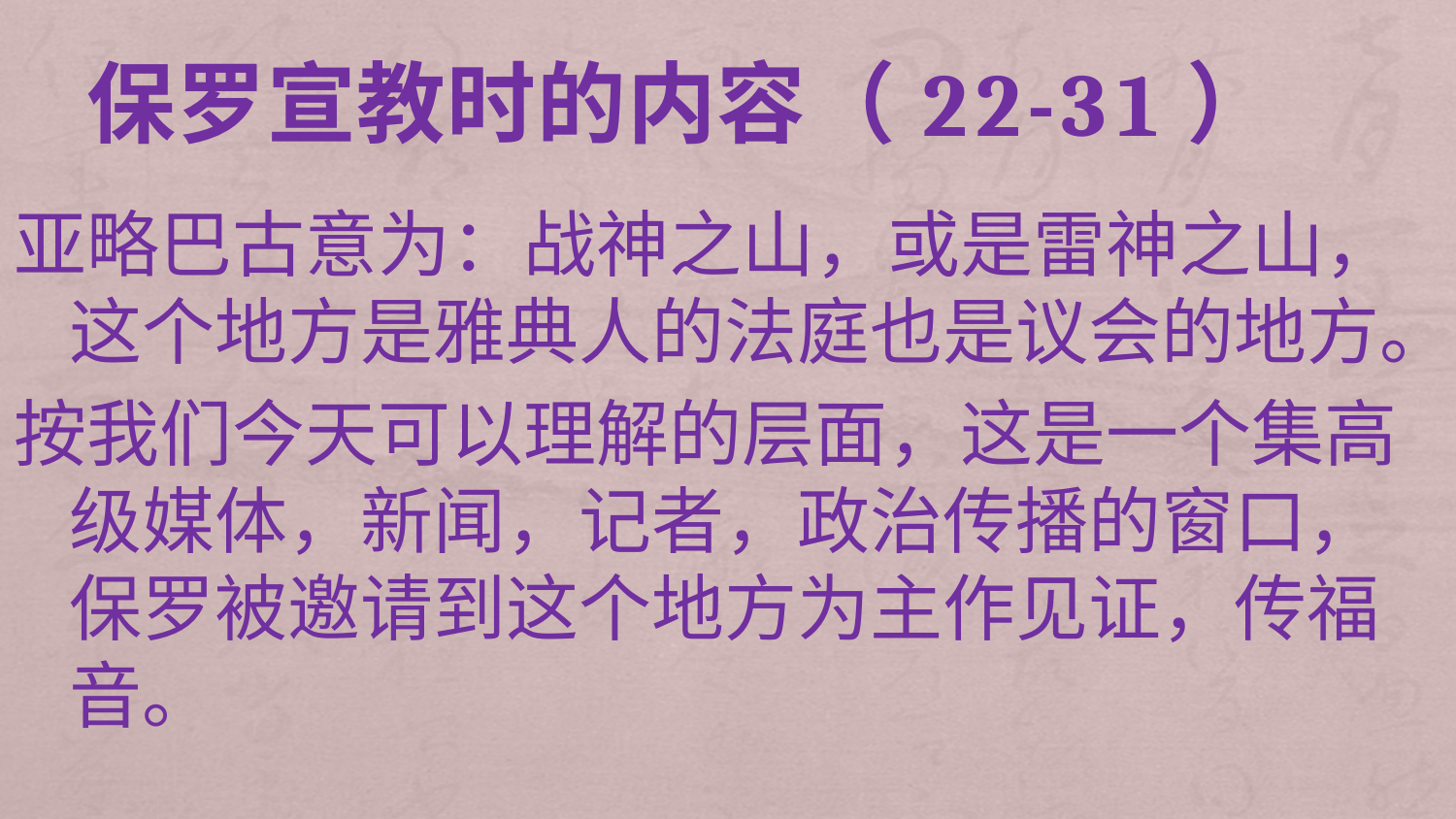

# 保罗宣教时的内容（22-31）
亚略巴古意为：战神之山，或是雷神之山，这个地方是雅典人的法庭也是议会的地方。
按我们今天可以理解的层面，这是一个集高级媒体，新闻，记者，政治传播的窗口，保罗被邀请到这个地方为主作见证，传福音。